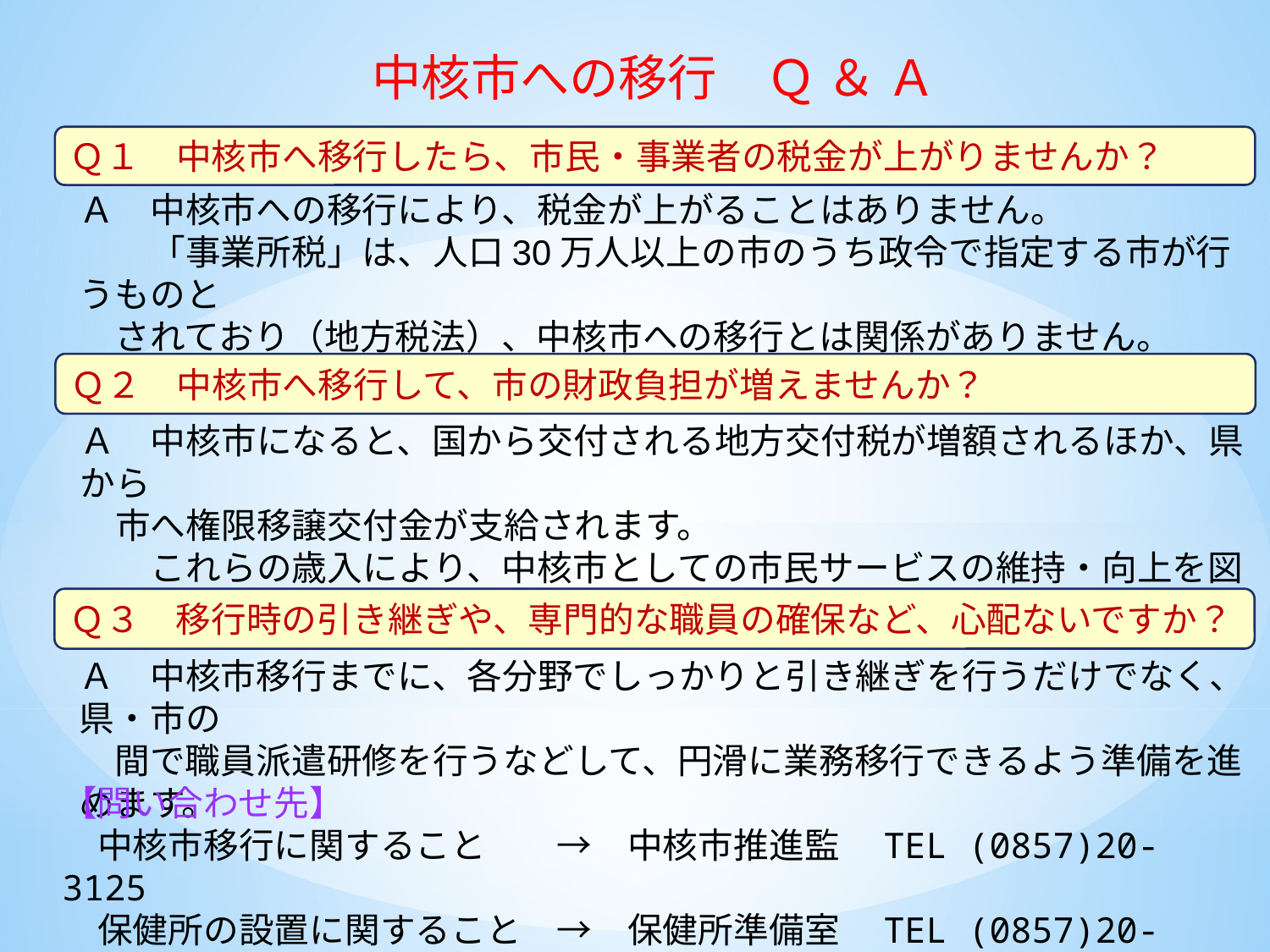

中核市への移行　Ｑ ＆ Ａ
Ｑ１　中核市へ移行したら、市民・事業者の税金が上がりませんか？
Ａ　中核市への移行により、税金が上がることはありません。
　　「事業所税」は、人口30万人以上の市のうち政令で指定する市が行うものと
　されており（地方税法）、中核市への移行とは関係がありません。

Ｑ２　中核市へ移行して、市の財政負担が増えませんか？
Ａ　中核市になると、国から交付される地方交付税が増額されるほか、県から
　市へ権限移譲交付金が支給されます。
　　これらの歳入により、中核市としての市民サービスの維持・向上を図ります。
Ｑ３　移行時の引き継ぎや、専門的な職員の確保など、心配ないですか？
Ａ　中核市移行までに、各分野でしっかりと引き継ぎを行うだけでなく、県・市の
　間で職員派遣研修を行うなどして、円滑に業務移行できるよう準備を進めます。
【問い合わせ先】
　中核市移行に関すること　　→　中核市推進監　TEL (0857)20-3125
　保健所の設置に関すること　→　保健所準備室　TEL (0857)20-3914